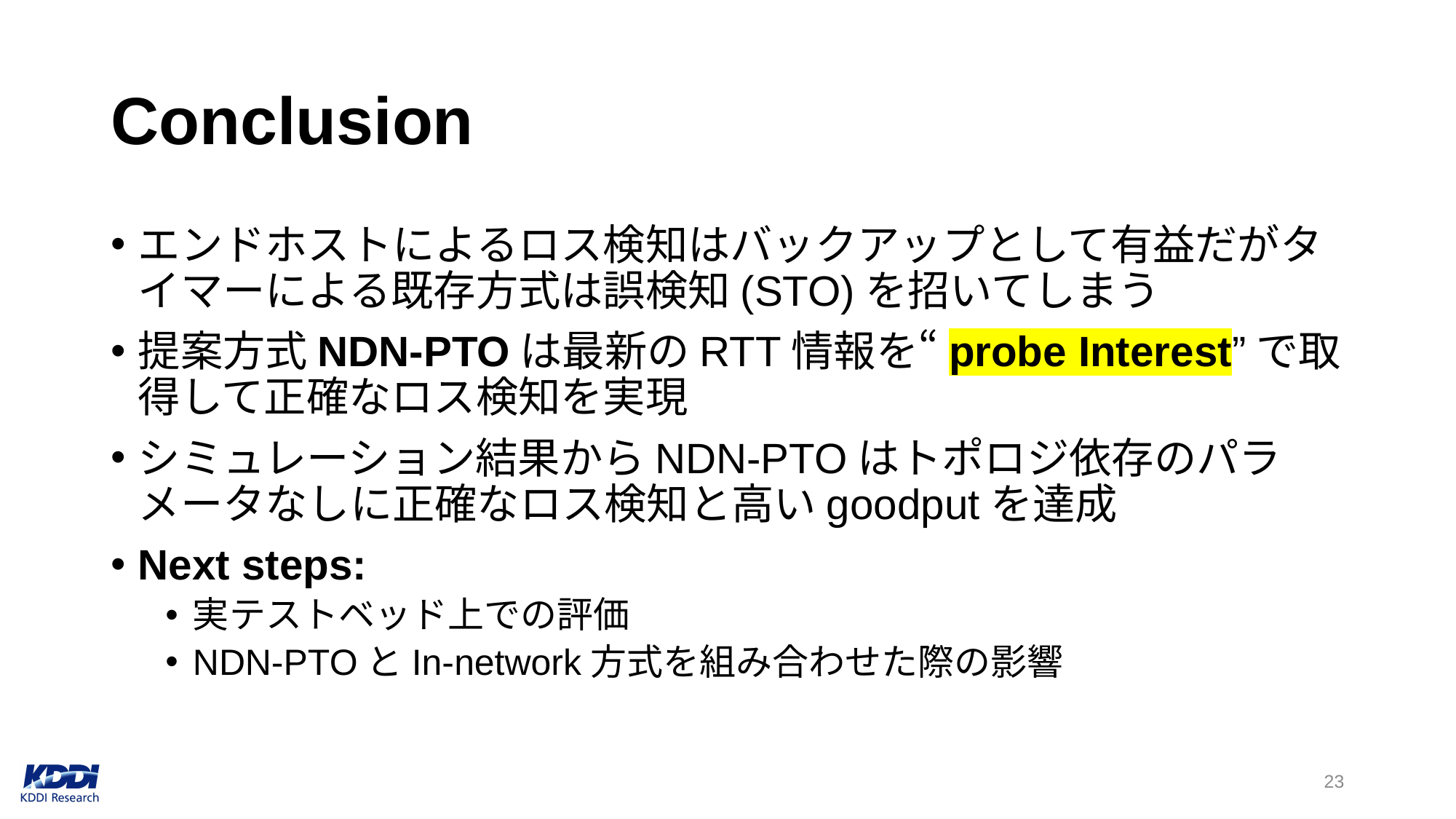

# Conclusion
エンドホストによるロス検知はバックアップとして有益だがタイマーによる既存方式は誤検知(STO)を招いてしまう
提案方式NDN-PTOは最新のRTT情報を“probe Interest”で取得して正確なロス検知を実現
シミュレーション結果からNDN-PTOはトポロジ依存のパラメータなしに正確なロス検知と高いgoodputを達成
Next steps:
実テストベッド上での評価
NDN-PTOとIn-network方式を組み合わせた際の影響
23